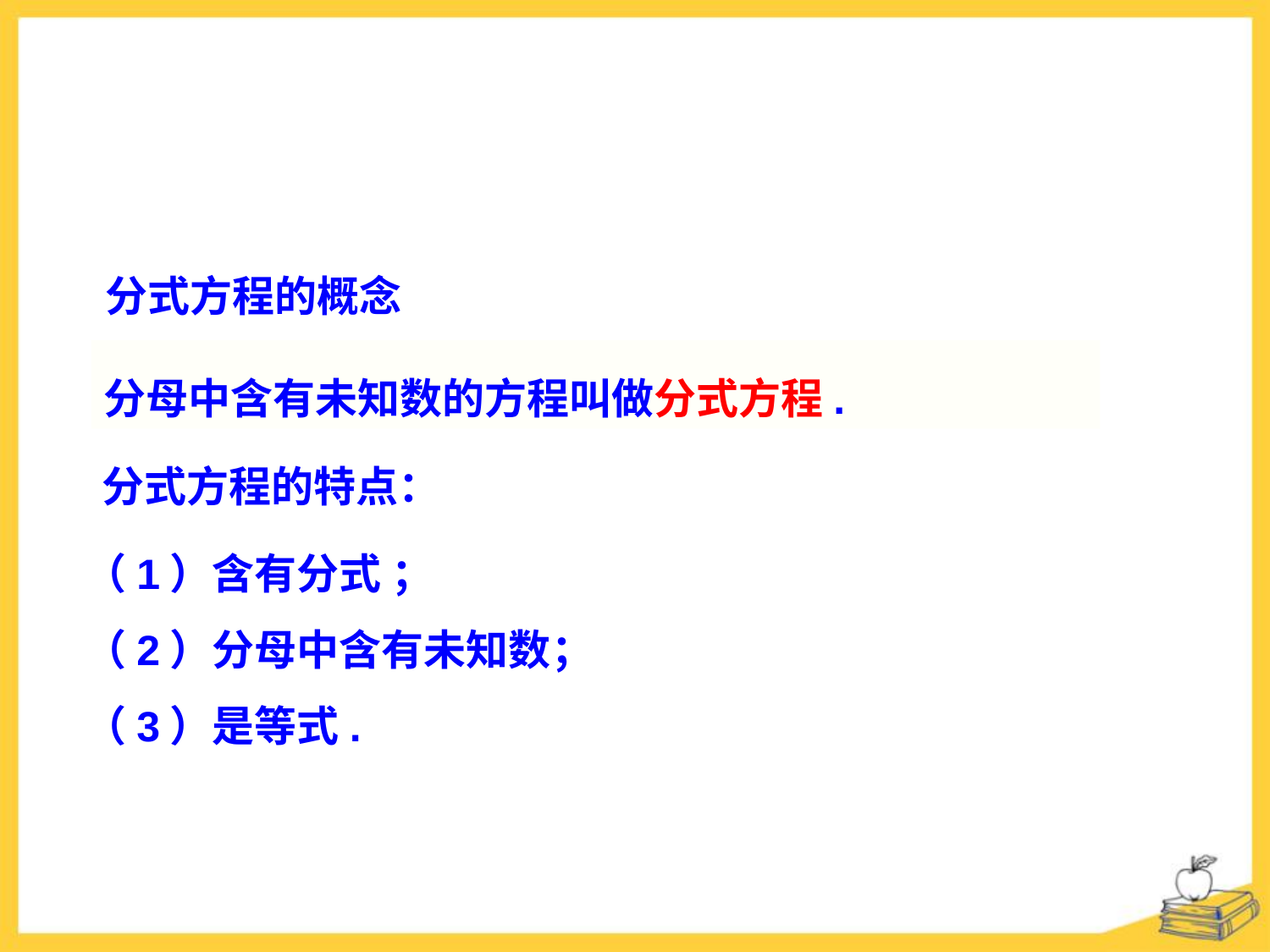

分式方程的概念
分母中含有未知数的方程叫做分式方程.
分式方程的特点：
（1）含有分式 ；
（2）分母中含有未知数；
（3）是等式.